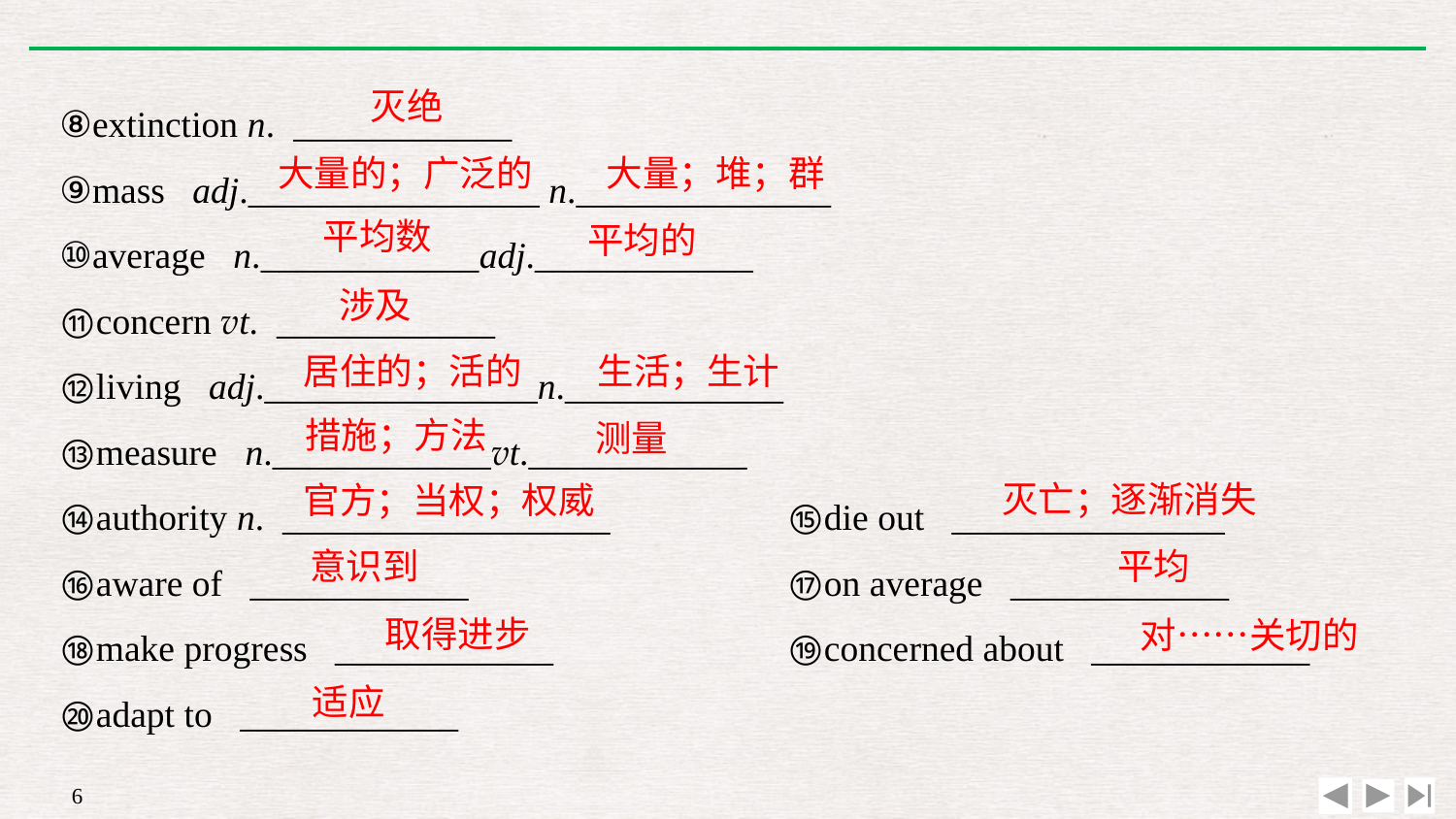

⑧extinction n.  ____________
⑨mass   adj.________________ n.______________
⑩average   n.____________adj.____________
⑪concern vt.  ____________
⑫living   adj._______________n.____________
⑬measure   n.____________vt.____________
⑭authority n.  __________________  		⑮die out   _______________
⑯aware of   ____________  			⑰on average   ____________
⑱make progress   ____________  		⑲concerned about   ____________
⑳adapt to   ____________
灭绝
大量；堆；群
大量的；广泛的
平均数
平均的
涉及
生活；生计
居住的；活的
措施；方法
测量
灭亡；逐渐消失
官方；当权；权威
意识到
平均
取得进步
对……关切的
适应